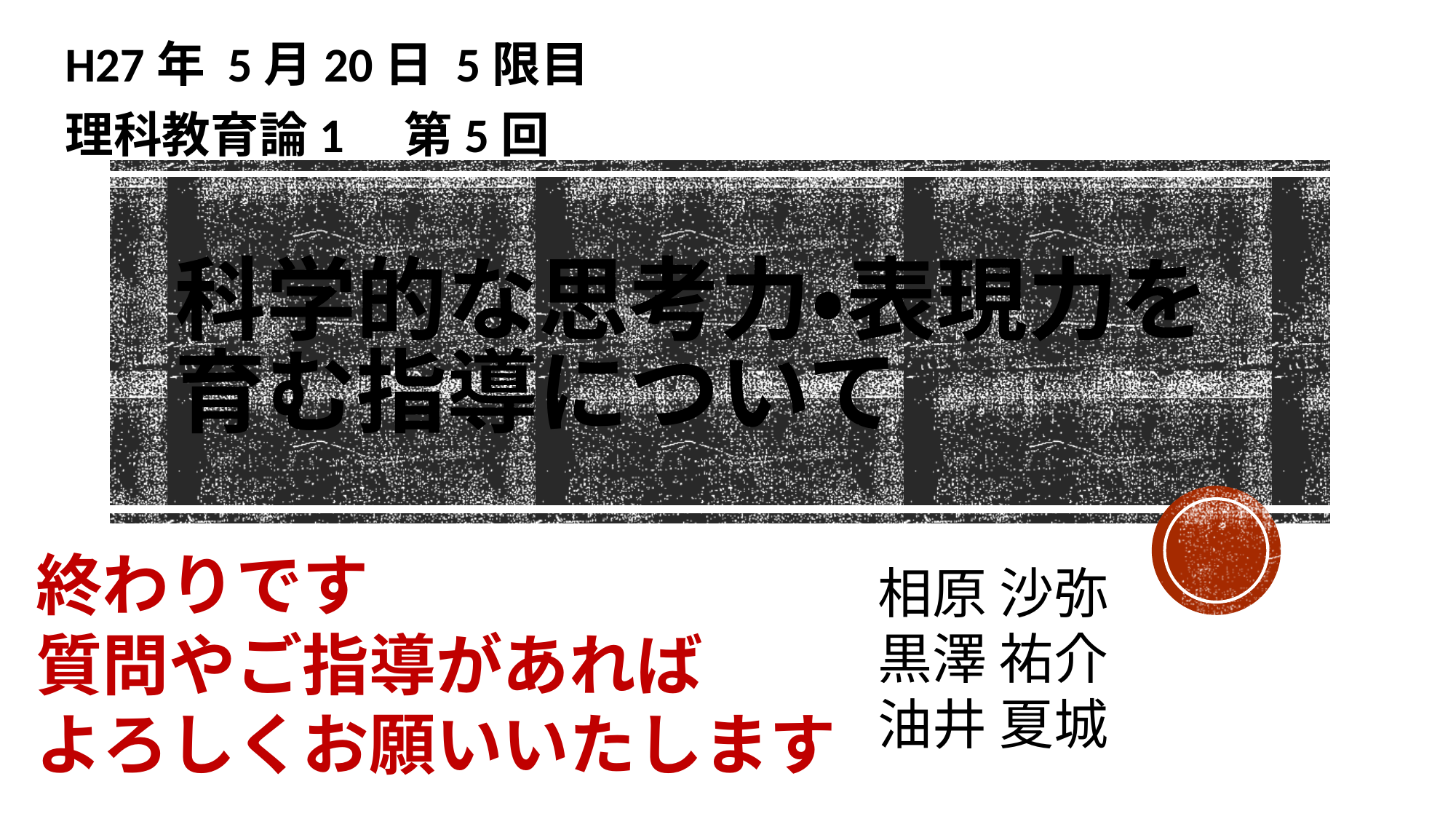

H27年 5月20日 5限目
理科教育論1　第5回
# 科学的な思考力・表現力を 育む指導について
終わりです
質問やご指導があれば
よろしくお願いいたします

相原 沙弥
黒澤 祐介
油井 夏城